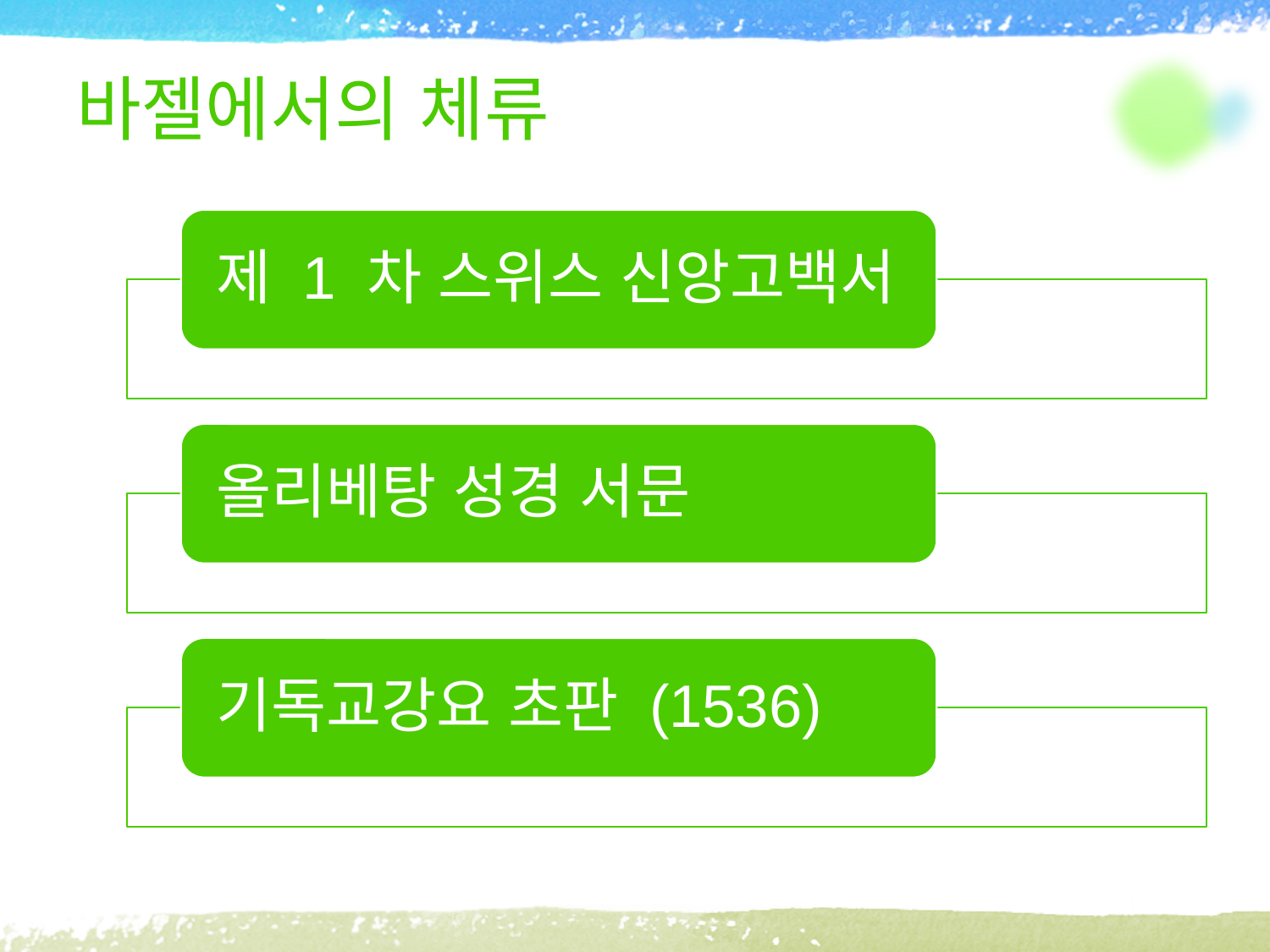

# 바젤에서의 체류
제 1 차 스위스 신앙고백서

올리베탕 성경 서문

기독교강요 초판 (1536)